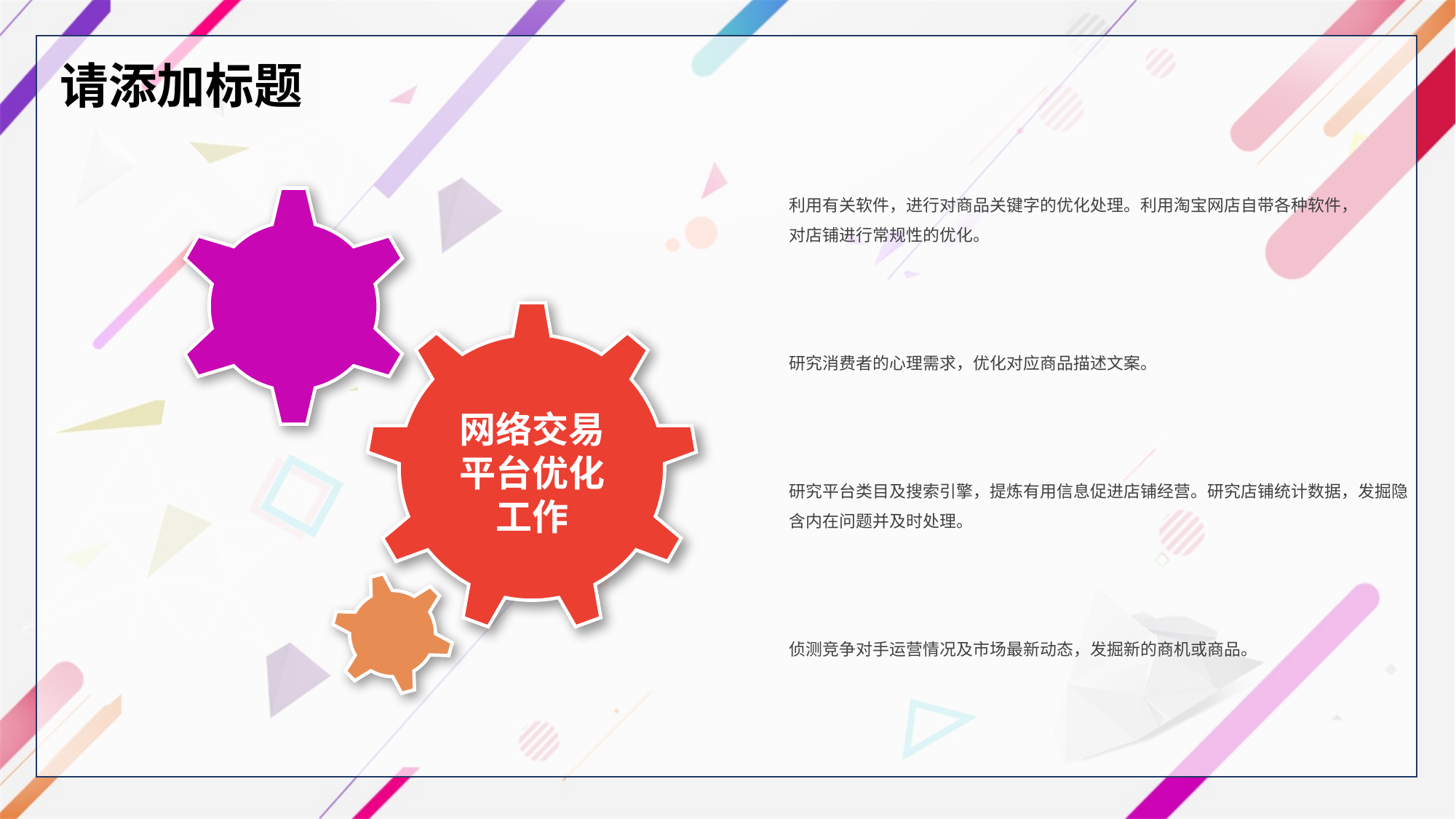

请添加标题
利用有关软件，进行对商品关键字的优化处理。利用淘宝网店自带各种软件，对店铺进行常规性的优化。

研究消费者的心理需求，优化对应商品描述文案。
网络交易平台优化工作
研究平台类目及搜索引擎，提炼有用信息促进店铺经营。研究店铺统计数据，发掘隐含内在问题并及时处理。

侦测竞争对手运营情况及市场最新动态，发掘新的商机或商品。